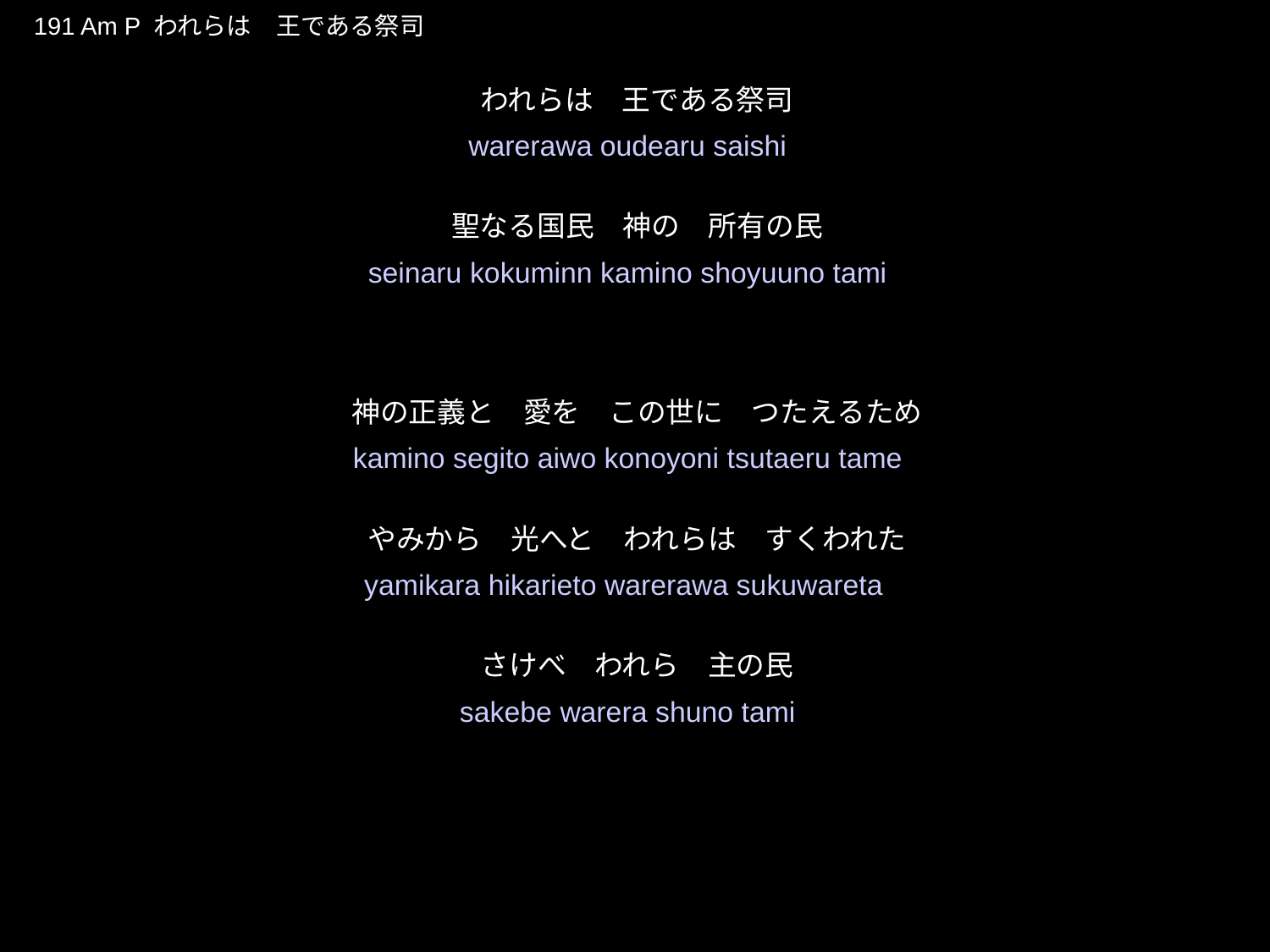

われらはおうであるさいし
★P
191 Am P われらは　王である祭司
われらは　王である祭司
聖なる国民　神の　所有の民
神の正義と　愛を　この世に　つたえるため
やみから　光へと　われらは　すくわれた
さけべ　われら　主の民
★４
warerawa oudearu saishi
seinaru kokuminn kamino shoyuuno tami
kamino segito aiwo konoyoni tsutaeru tame
yamikara hikarieto warerawa sukuwareta
sakebe warera shuno tami